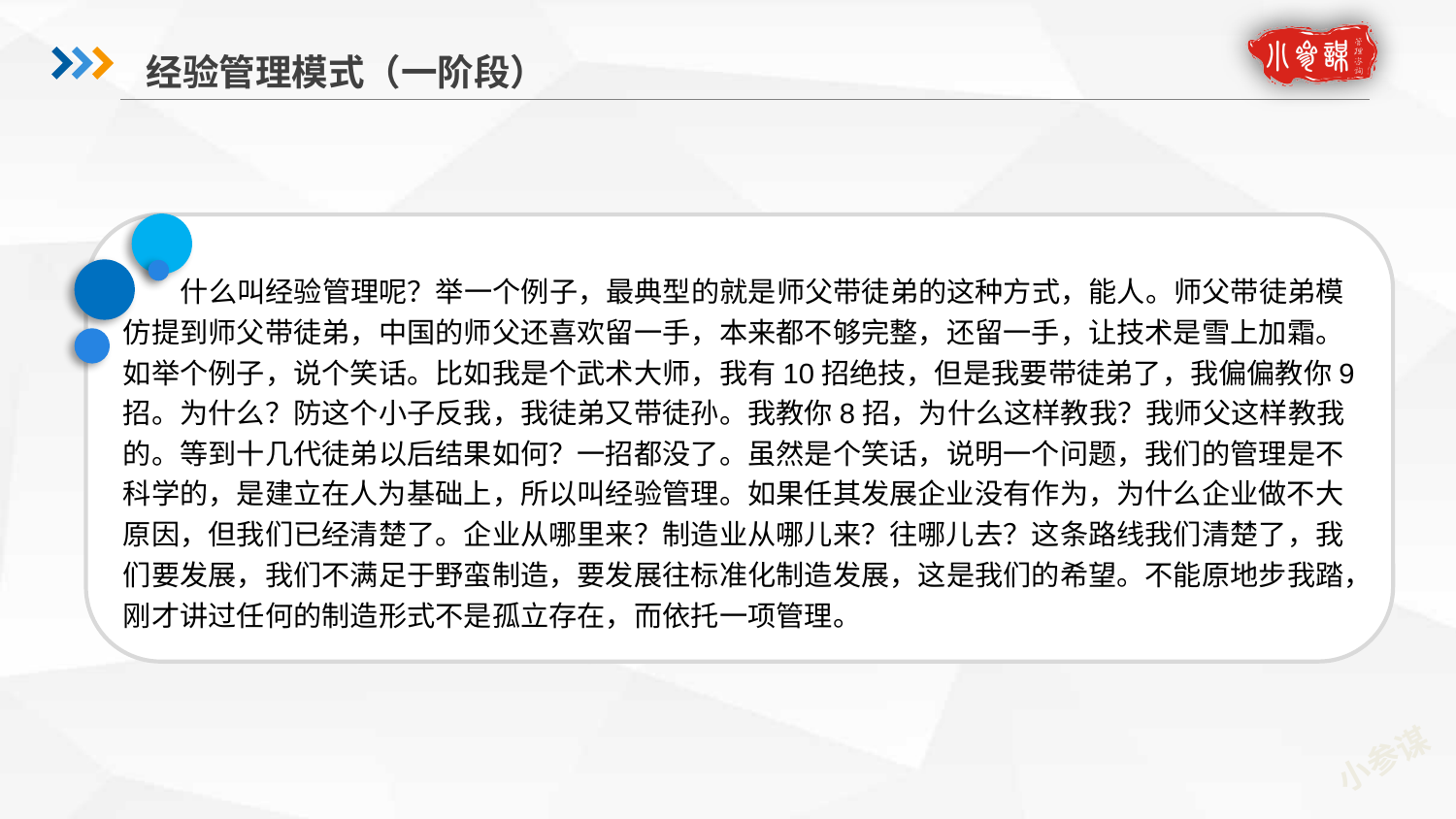

经验管理模式（一阶段）

什么叫经验管理呢？举一个例子，最典型的就是师父带徒弟的这种方式，能人。师父带徒弟模仿提到师父带徒弟，中国的师父还喜欢留一手，本来都不够完整，还留一手，让技术是雪上加霜。如举个例子，说个笑话。比如我是个武术大师，我有10招绝技，但是我要带徒弟了，我偏偏教你9招。为什么？防这个小子反我，我徒弟又带徒孙。我教你8招，为什么这样教我？我师父这样教我的。等到十几代徒弟以后结果如何？一招都没了。虽然是个笑话，说明一个问题，我们的管理是不科学的，是建立在人为基础上，所以叫经验管理。如果任其发展企业没有作为，为什么企业做不大原因，但我们已经清楚了。企业从哪里来？制造业从哪儿来？往哪儿去？这条路线我们清楚了，我们要发展，我们不满足于野蛮制造，要发展往标准化制造发展，这是我们的希望。不能原地步我踏，刚才讲过任何的制造形式不是孤立存在，而依托一项管理。